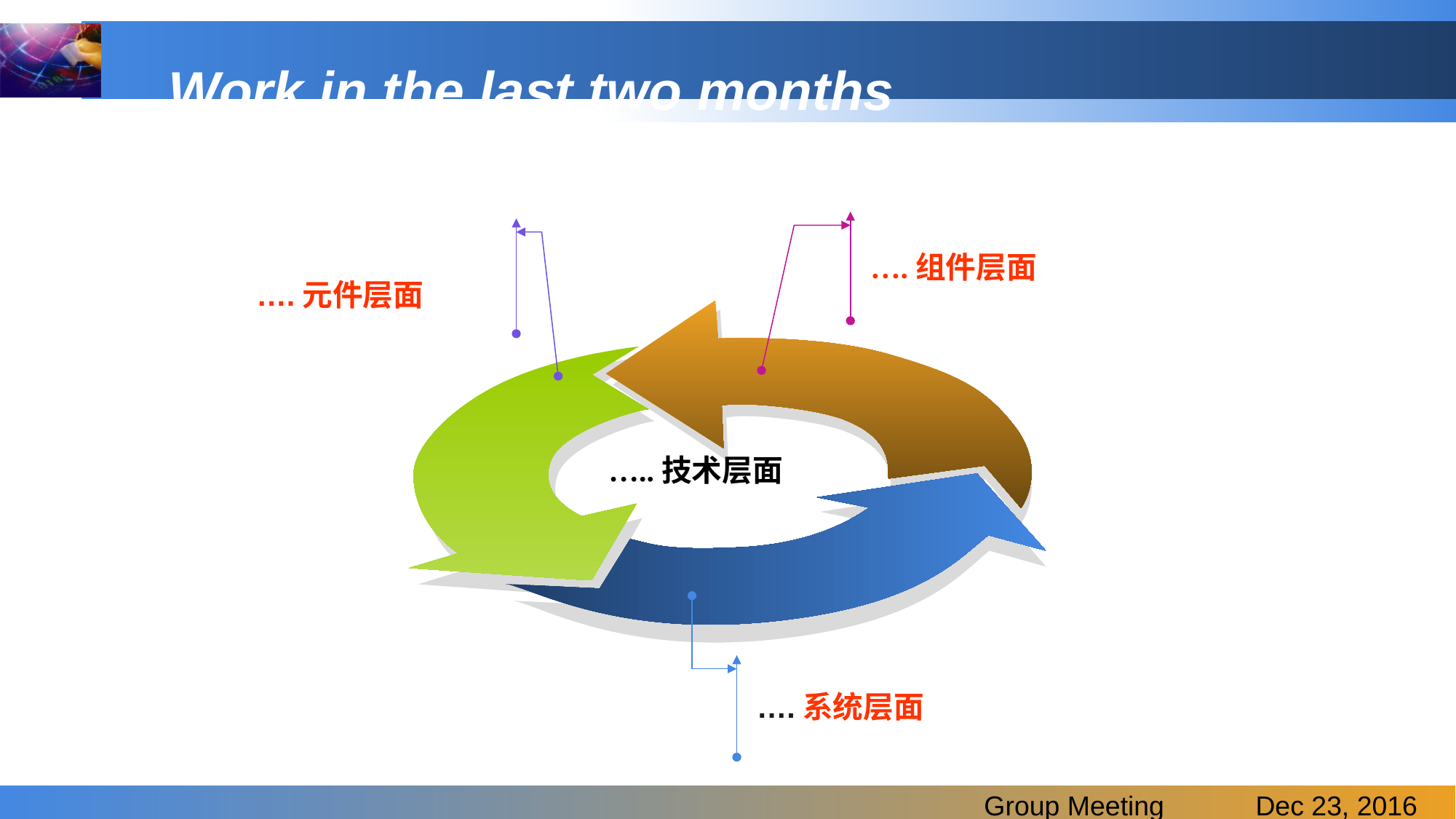

# Work in the last two months
….组件层面

….元件层面

…..技术层面
….系统层面